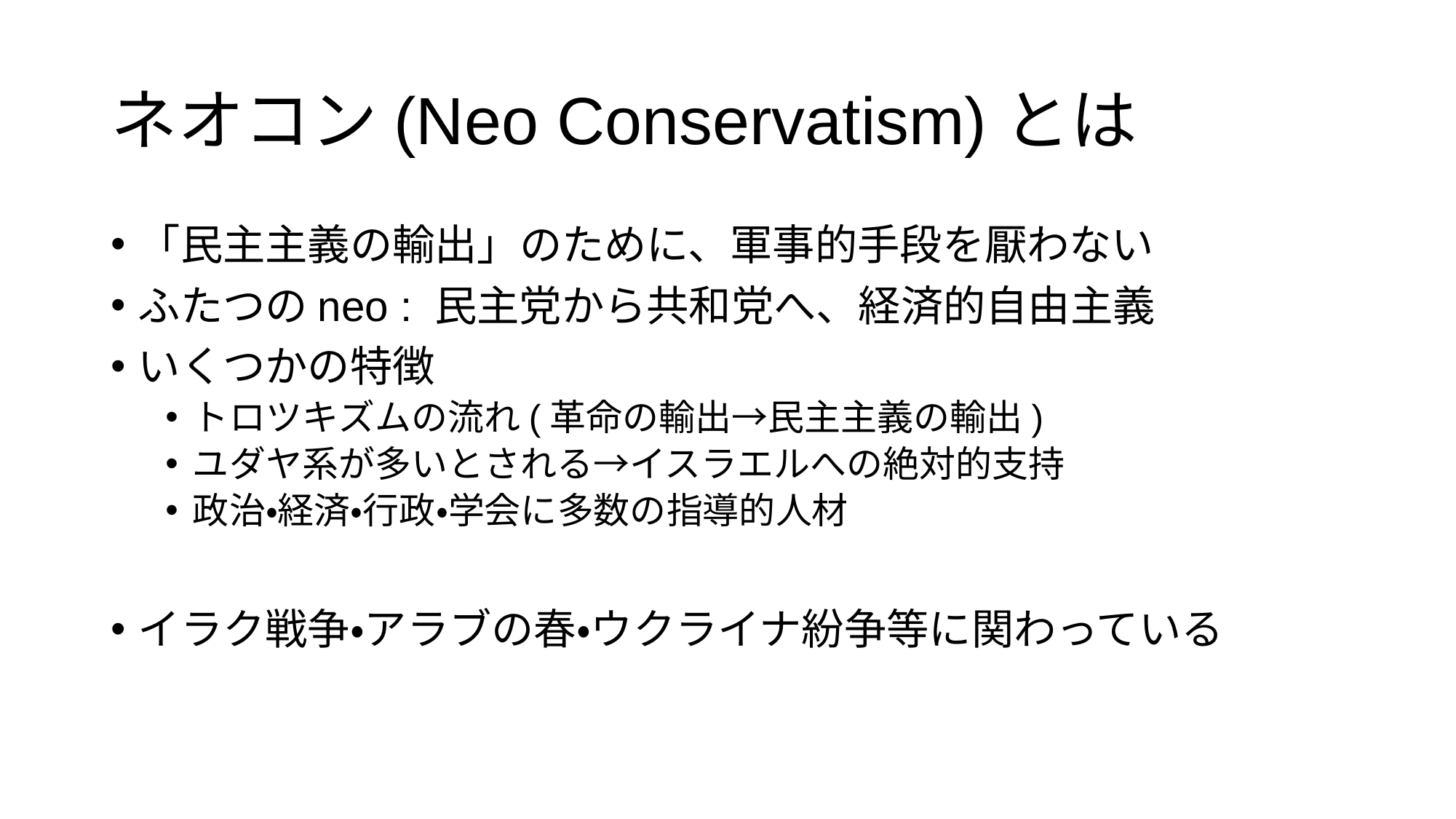

# ネオコン(Neo Conservatism)とは
「民主主義の輸出」のために、軍事的手段を厭わない
ふたつのneo : 民主党から共和党へ、経済的自由主義
いくつかの特徴
トロツキズムの流れ(革命の輸出→民主主義の輸出)
ユダヤ系が多いとされる→イスラエルへの絶対的支持
政治・経済・行政・学会に多数の指導的人材

イラク戦争・アラブの春・ウクライナ紛争等に関わっている